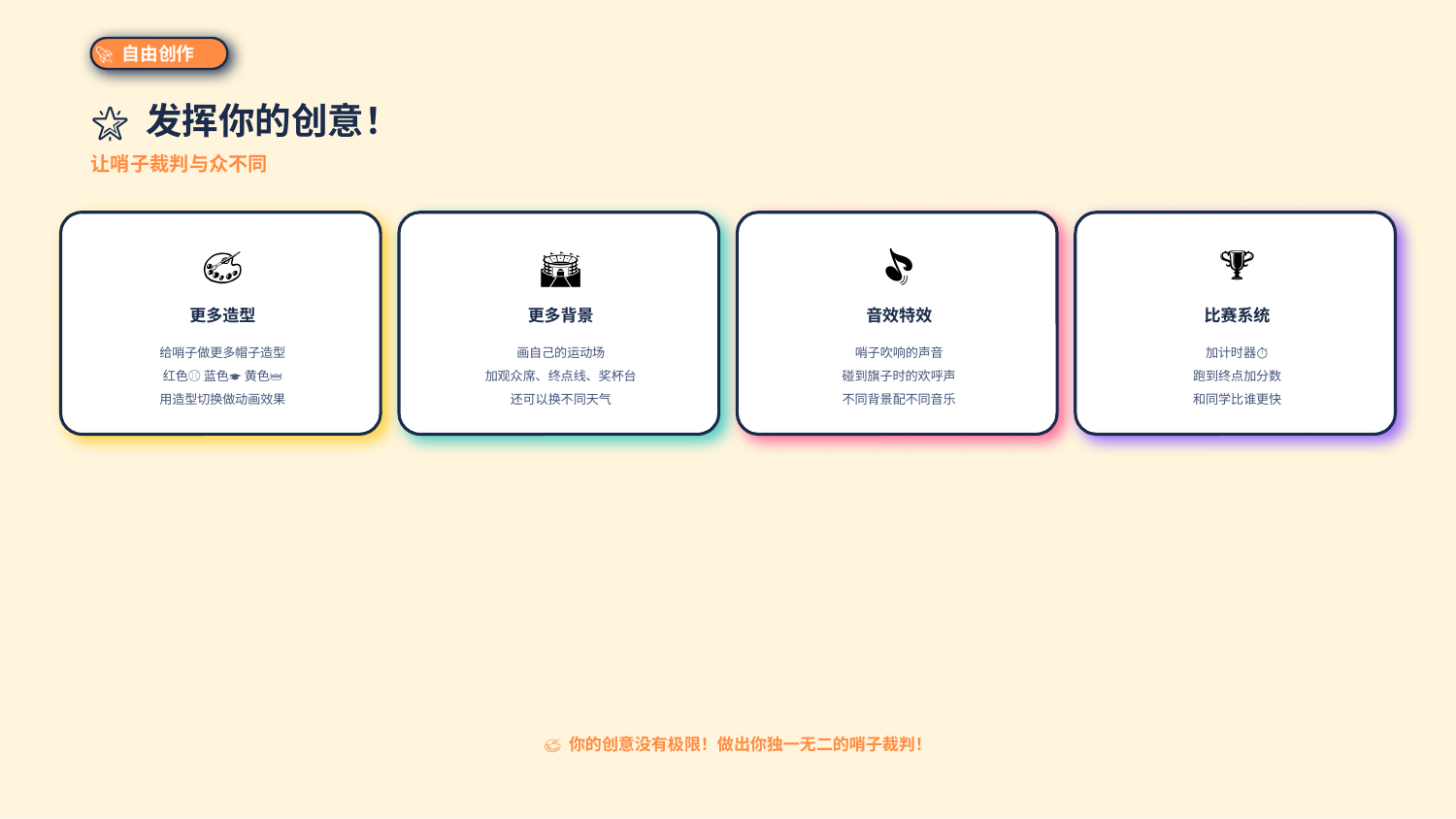

🚀 自由创作
🌟 发挥你的创意！
让哨子裁判与众不同

🎨
🏟️
🎵
🏆
更多造型
更多背景
音效特效
比赛系统
给哨子做更多帽子造型
红色⚾ 蓝色🎓 黄色👑
用造型切换做动画效果
画自己的运动场
加观众席、终点线、奖杯台
还可以换不同天气
哨子吹响的声音
碰到旗子时的欢呼声
不同背景配不同音乐
加计时器⏱
跑到终点加分数
和同学比谁更快
🎨 你的创意没有极限！做出你独一无二的哨子裁判！